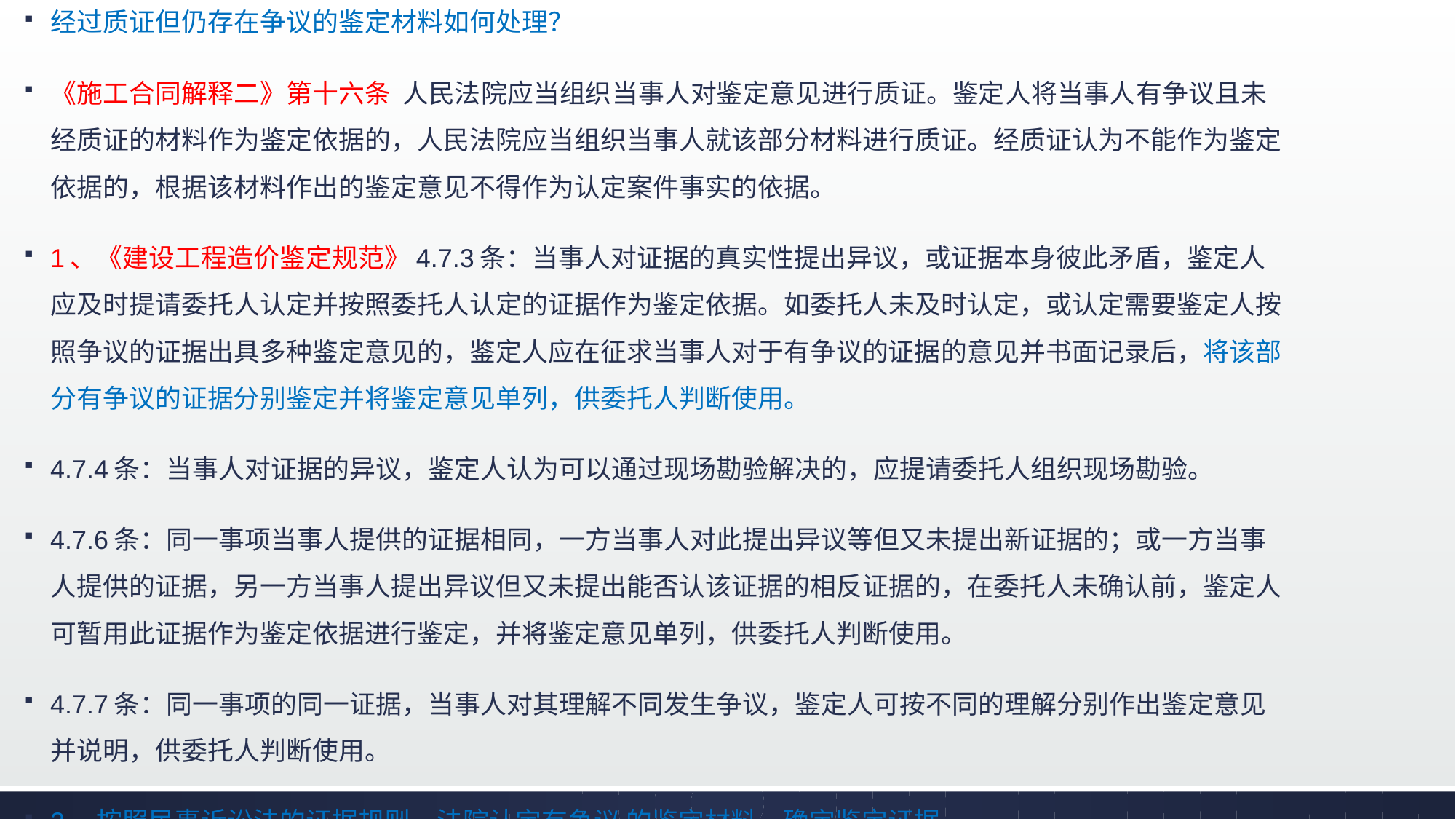

经过质证但仍存在争议的鉴定材料如何处理？
《施工合同解释二》第十六条  人民法院应当组织当事人对鉴定意见进行质证。鉴定人将当事人有争议且未经质证的材料作为鉴定依据的，人民法院应当组织当事人就该部分材料进行质证。经质证认为不能作为鉴定依据的，根据该材料作出的鉴定意见不得作为认定案件事实的依据。
1、《建设工程造价鉴定规范》4.7.3条：当事人对证据的真实性提出异议，或证据本身彼此矛盾，鉴定人应及时提请委托人认定并按照委托人认定的证据作为鉴定依据。如委托人未及时认定，或认定需要鉴定人按照争议的证据出具多种鉴定意见的，鉴定人应在征求当事人对于有争议的证据的意见并书面记录后，将该部分有争议的证据分别鉴定并将鉴定意见单列，供委托人判断使用。
4.7.4条：当事人对证据的异议，鉴定人认为可以通过现场勘验解决的，应提请委托人组织现场勘验。
4.7.6条：同一事项当事人提供的证据相同，一方当事人对此提出异议等但又未提出新证据的；或一方当事人提供的证据，另一方当事人提出异议但又未提出能否认该证据的相反证据的，在委托人未确认前，鉴定人可暂用此证据作为鉴定依据进行鉴定，并将鉴定意见单列，供委托人判断使用。
4.7.7条：同一事项的同一证据，当事人对其理解不同发生争议，鉴定人可按不同的理解分别作出鉴定意见并说明，供委托人判断使用。
2、按照民事诉讼法的证据规则，法院认定有争议 的鉴定材料，确定鉴定证据。